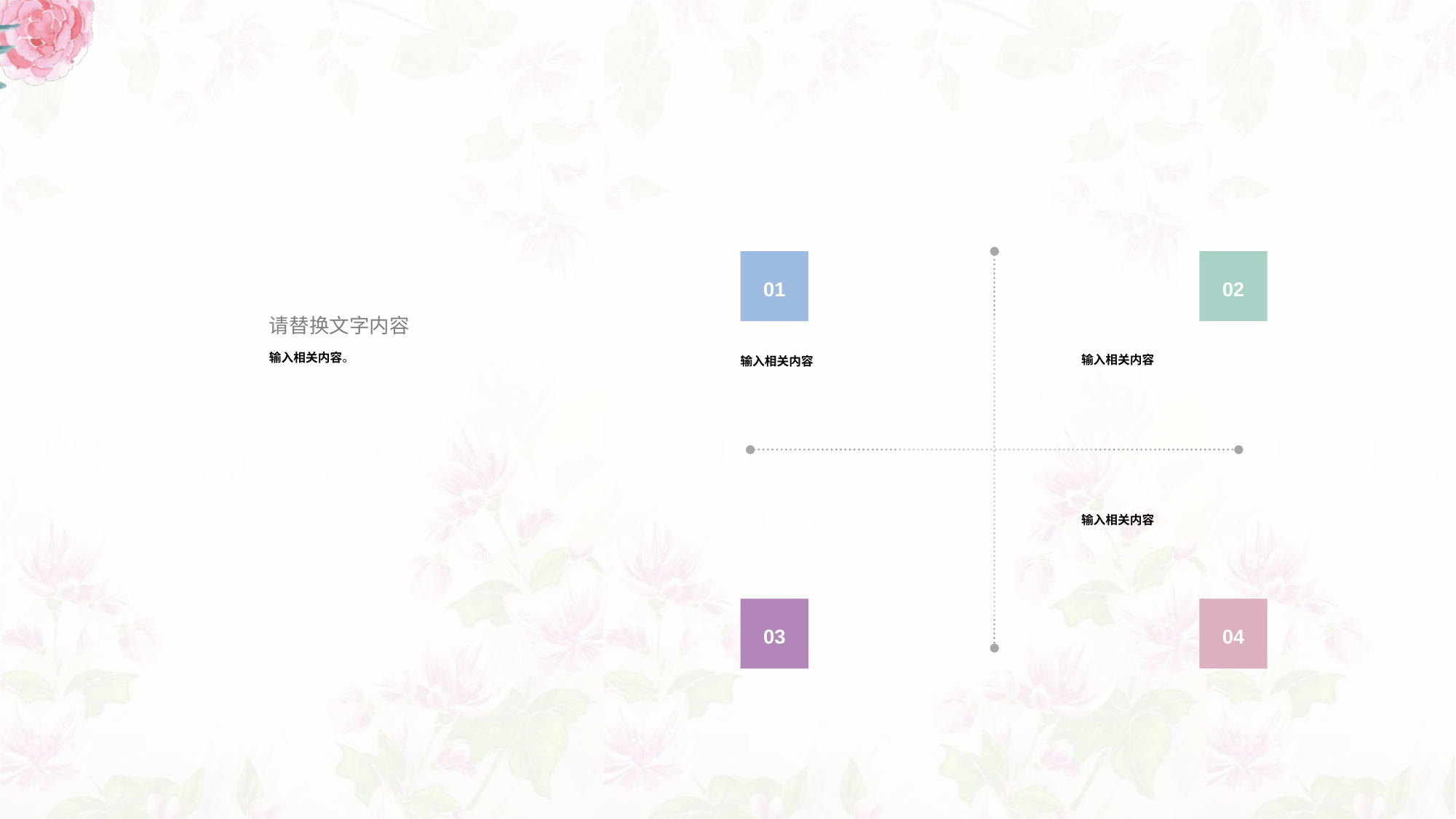

01
02
请替换文字内容

输入相关内容。
输入相关内容
输入相关内容
输入相关内容
输入相关内容
04
03
延时符